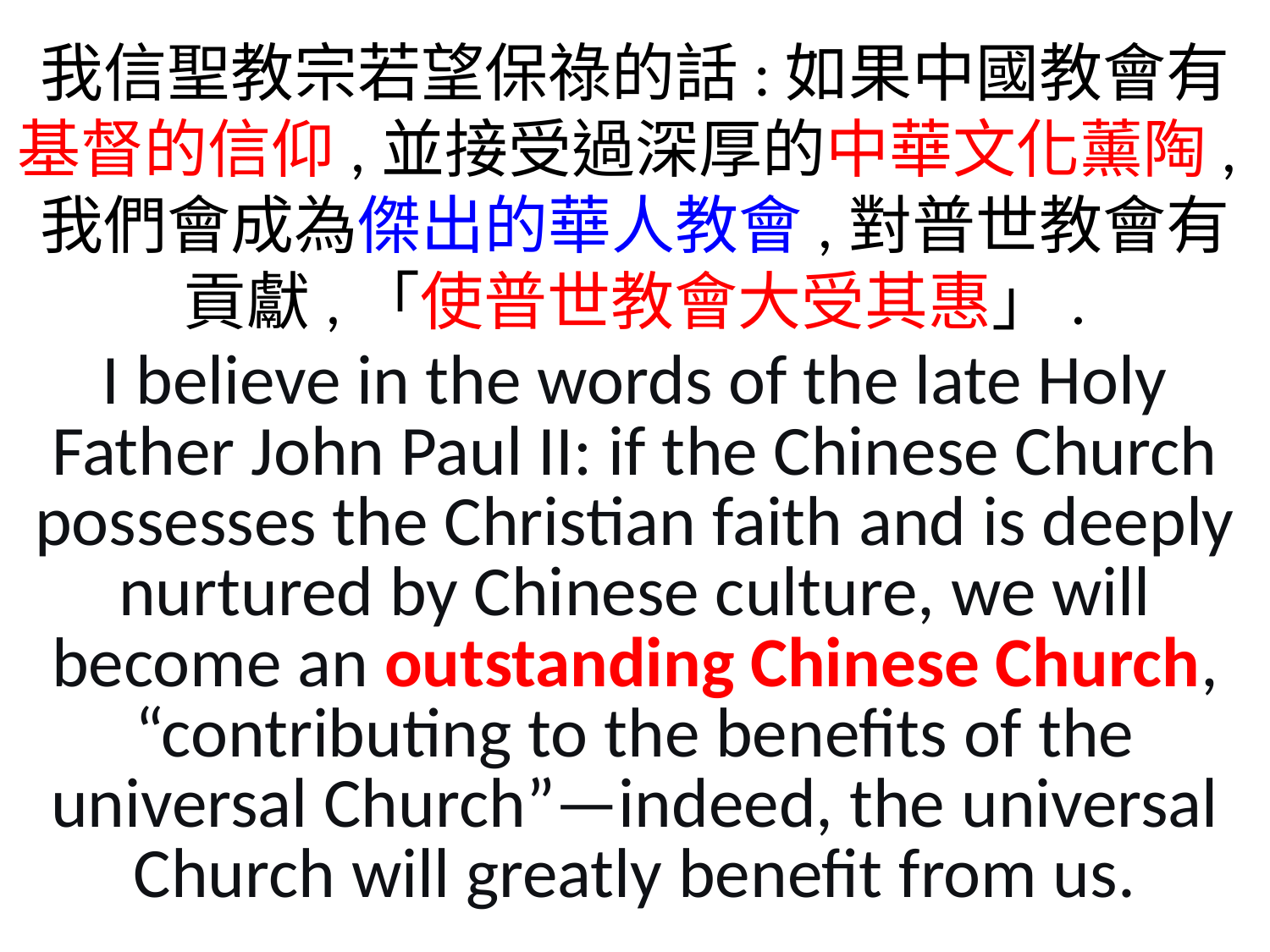

我信聖教宗若望保祿的話:如果中國教會有基督的信仰,並接受過深厚的中華文化薰陶,我們會成為傑出的華人教會,對普世教會有貢獻,「使普世教會大受其惠」.
I believe in the words of the late Holy Father John Paul II: if the Chinese Church possesses the Christian faith and is deeply nurtured by Chinese culture, we will become an outstanding Chinese Church, “contributing to the benefits of the universal Church”—indeed, the universal Church will greatly benefit from us.